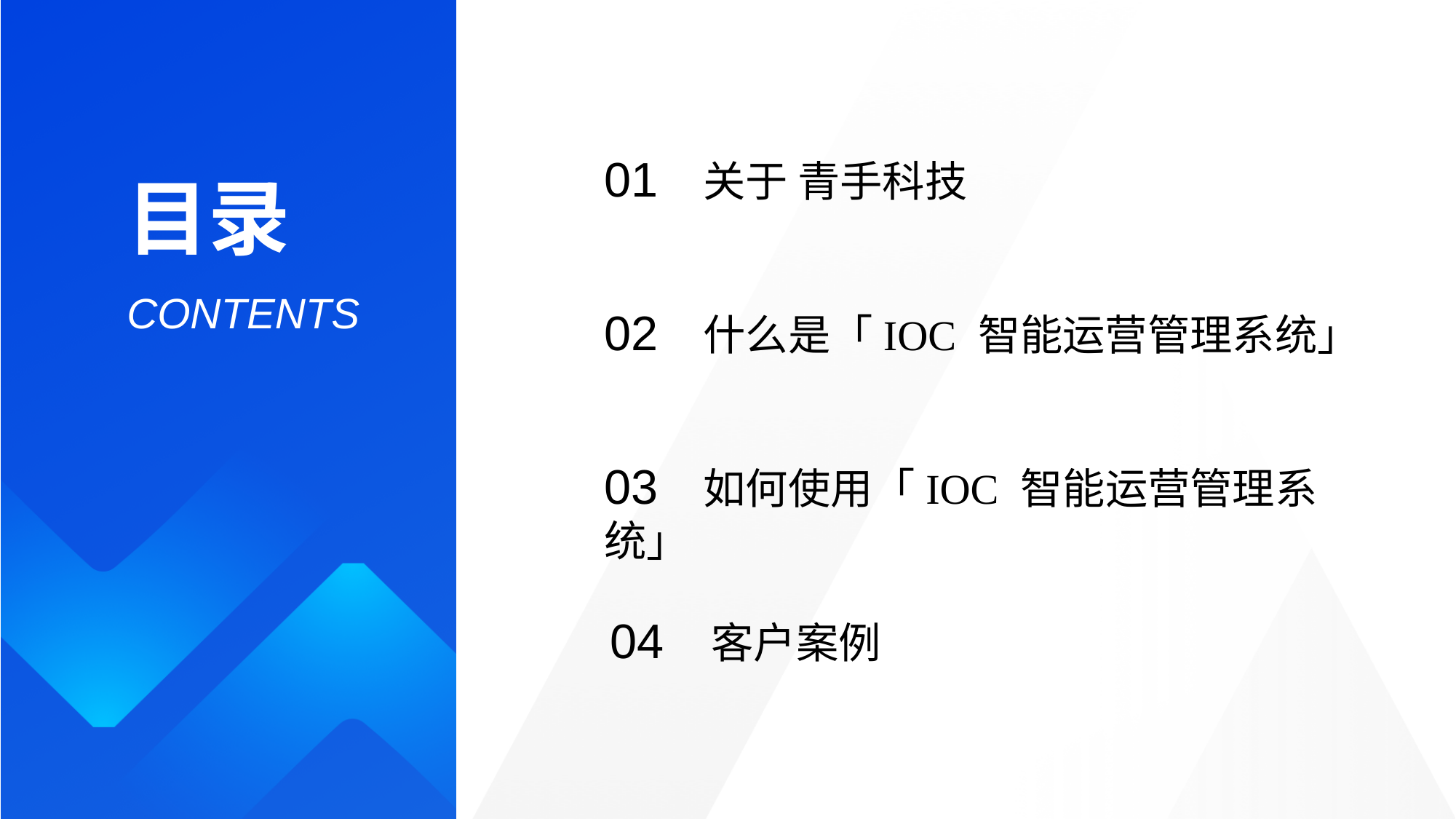

01   关于 青手科技
02   什么是「IOC 智能运营管理系统」
03   如何使用「IOC 智能运营管理系统」
04   客户案例